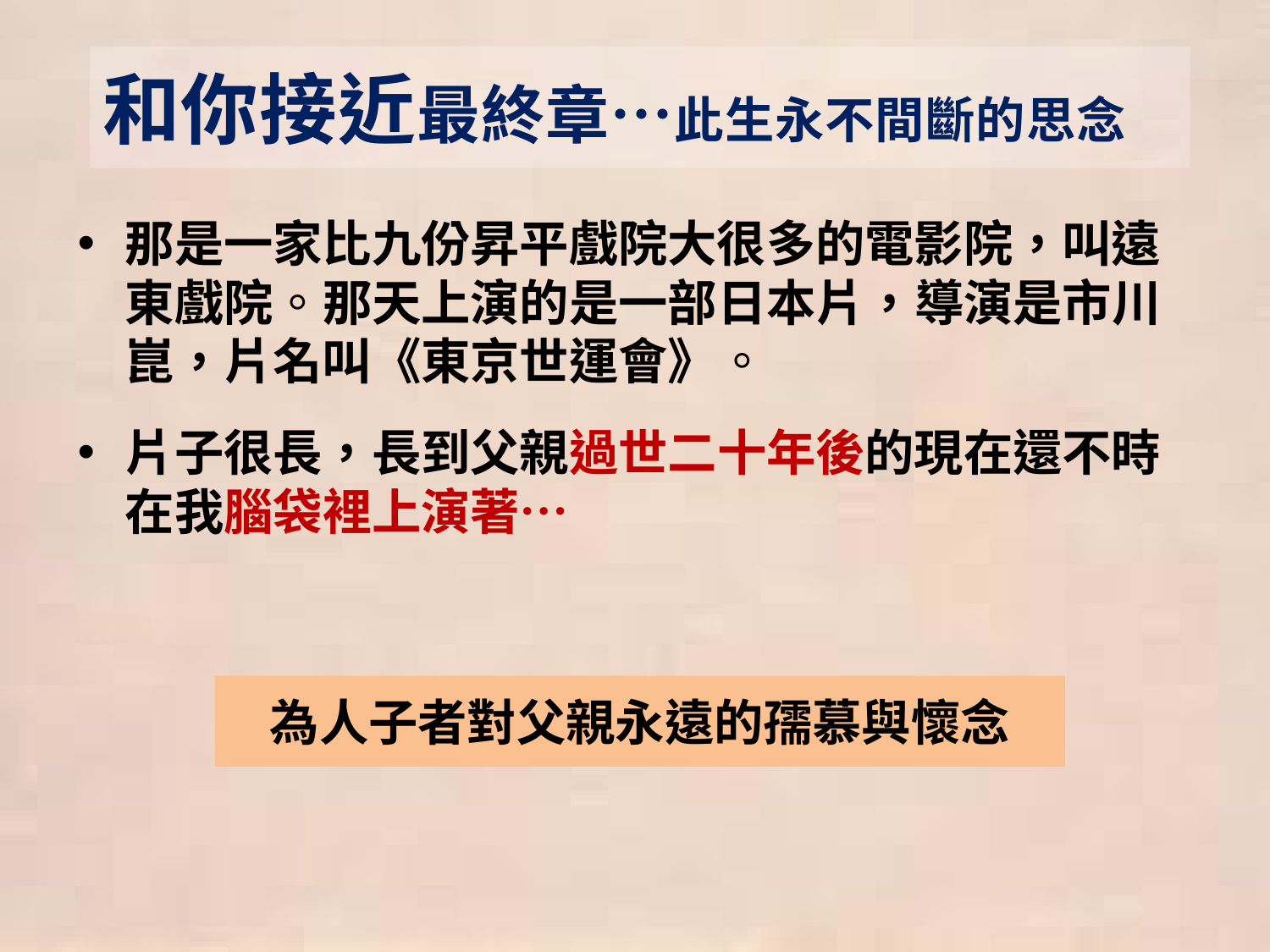

# 和你接近最終章…此生永不間斷的思念
那是一家比九份昇平戲院大很多的電影院，叫遠東戲院。那天上演的是一部日本片，導演是市川崑，片名叫《東京世運會》。
片子很長，長到父親過世二十年後的現在還不時在我腦袋裡上演著…
為人子者對父親永遠的孺慕與懷念